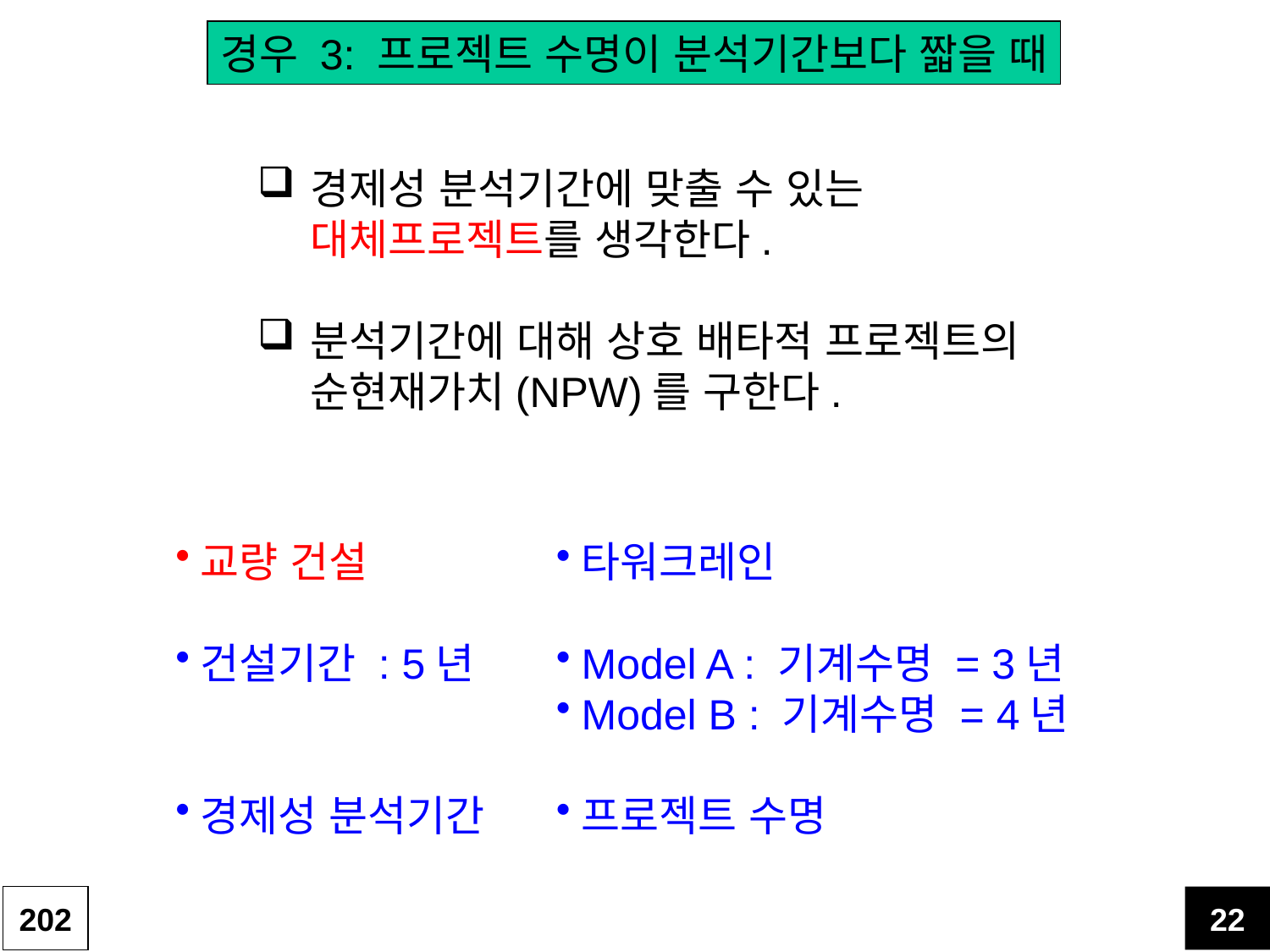

경우 3: 프로젝트 수명이 분석기간보다 짧을 때
경제성 분석기간에 맞출 수 있는 대체프로젝트를 생각한다.

분석기간에 대해 상호 배타적 프로젝트의 순현재가치(NPW)를 구한다.
교량 건설

건설기간 : 5년

경제성 분석기간
타워크레인

Model A : 기계수명 = 3년
Model B : 기계수명 = 4년

프로젝트 수명
202
22